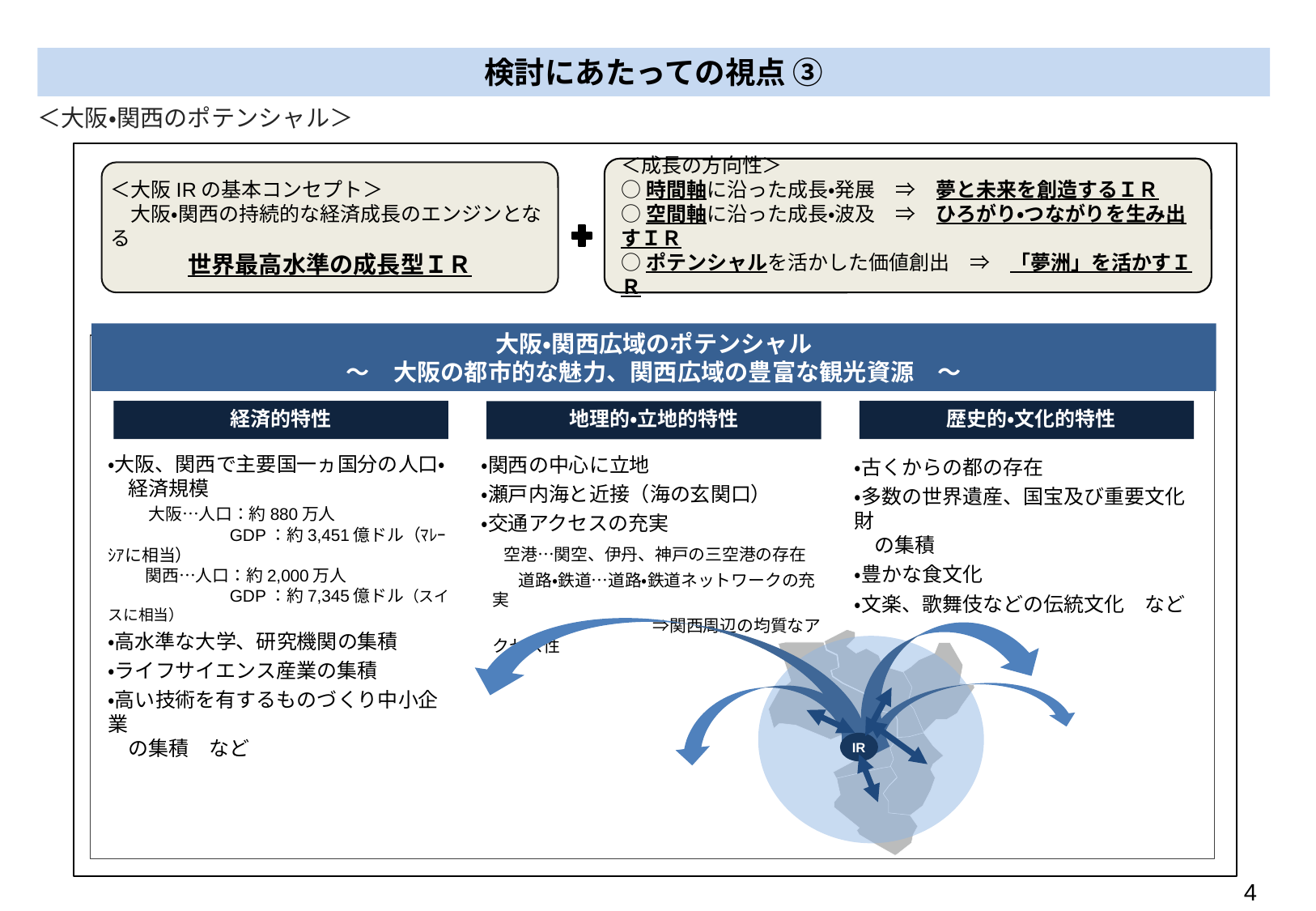

検討にあたっての視点 ③
＜大阪・関西のポテンシャル＞

＜成長の方向性＞
○時間軸に沿った成長・発展　⇒　夢と未来を創造するＩＲ
○空間軸に沿った成長・波及　⇒　ひろがり・つながりを生み出すＩＲ
○ポテンシャルを活かした価値創出　⇒　「夢洲」を活かすＩＲ
＜大阪IRの基本コンセプト＞
　大阪・関西の持続的な経済成長のエンジンとなる
世界最高水準の成長型ＩＲ

大阪・関西広域のポテンシャル
～　大阪の都市的な魅力、関西広域の豊富な観光資源　～

経済的特性
 歴史的・文化的特性
地理的・立地的特性
・大阪、関西で主要国一ヵ国分の人口・
　経済規模
　　大阪…人口：約880万人
　　　　　　　GDP：約3,451億ドル（ﾏﾚｰｼｱに相当）
　　 関西…人口：約2,000万人
　　　　　　　GDP：約7,345億ドル（スイスに相当）
・高水準な大学、研究機関の集積
・ライフサイエンス産業の集積
・高い技術を有するものづくり中小企業
　の集積　など
・関西の中心に立地
・瀬戸内海と近接（海の玄関口）
・交通アクセスの充実
    空港…関空、伊丹、神戸の三空港の存在
　　 道路・鉄道…道路・鉄道ネットワークの充実
　　　　　　　　　　 ⇒関西周辺の均質なアクセス性

・古くからの都の存在
・多数の世界遺産、国宝及び重要文化財
　の集積
・豊かな食文化
・文楽、歌舞伎などの伝統文化　など

IR
4